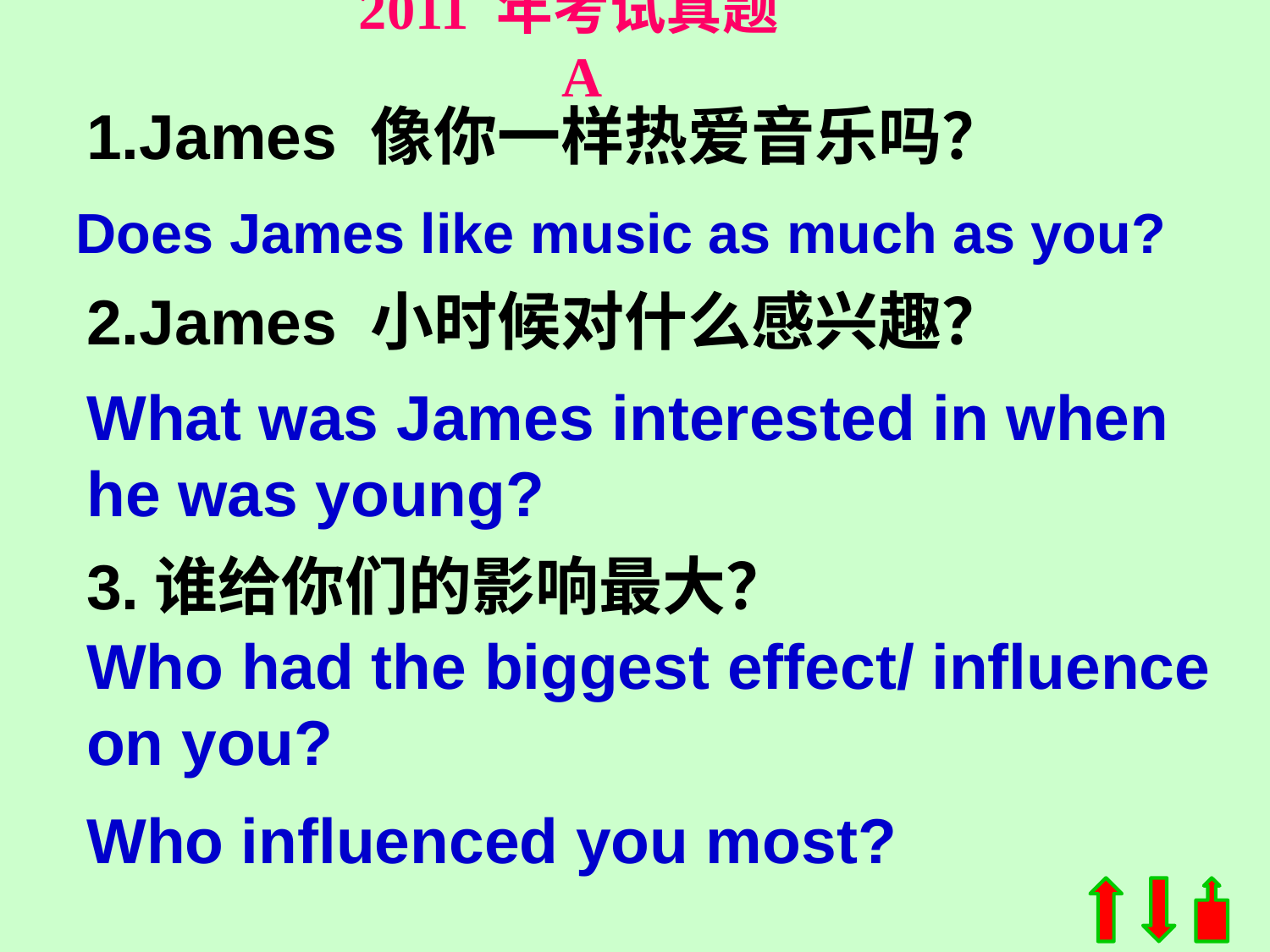

2011 年考试真题   A
1.James 像你一样热爱音乐吗？
Does James like music as much as you?
2.James 小时候对什么感兴趣？
What was James interested in when he was young?
3.谁给你们的影响最大？
Who had the biggest effect/ influence on you?
Who influenced you most?